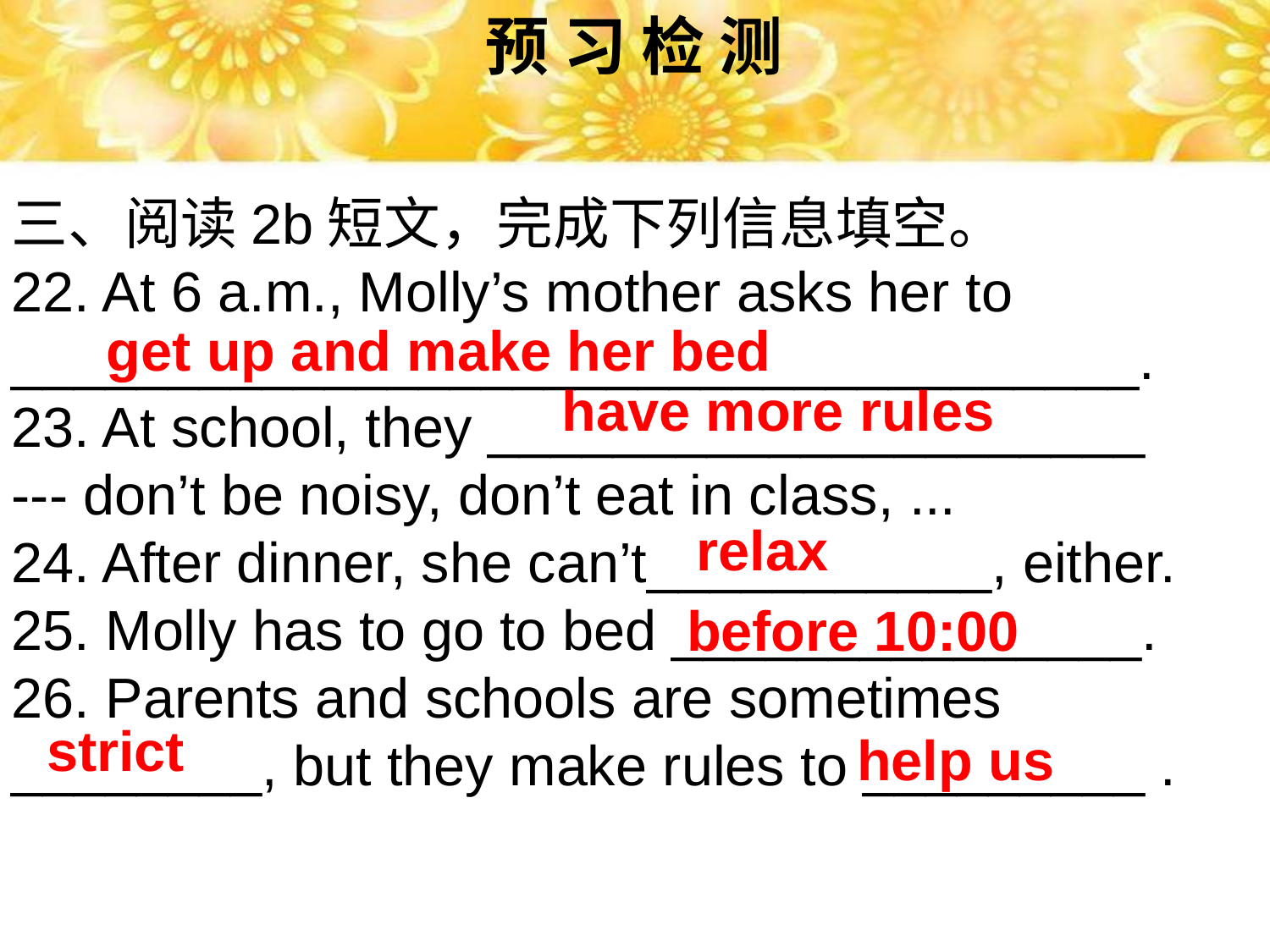

预 习 检 测
三、阅读2b短文，完成下列信息填空。
22. At 6 a.m., Molly’s mother asks her to ____________________________________.
23. At school, they _____________________
--- don’t be noisy, don’t eat in class, ...
24. After dinner, she can’t___________, either.
25. Molly has to go to bed _______________.
26. Parents and schools are sometimes ________, but they make rules to _________ .
get up and make her bed
have more rules
relax
before 10:00
strict
help us